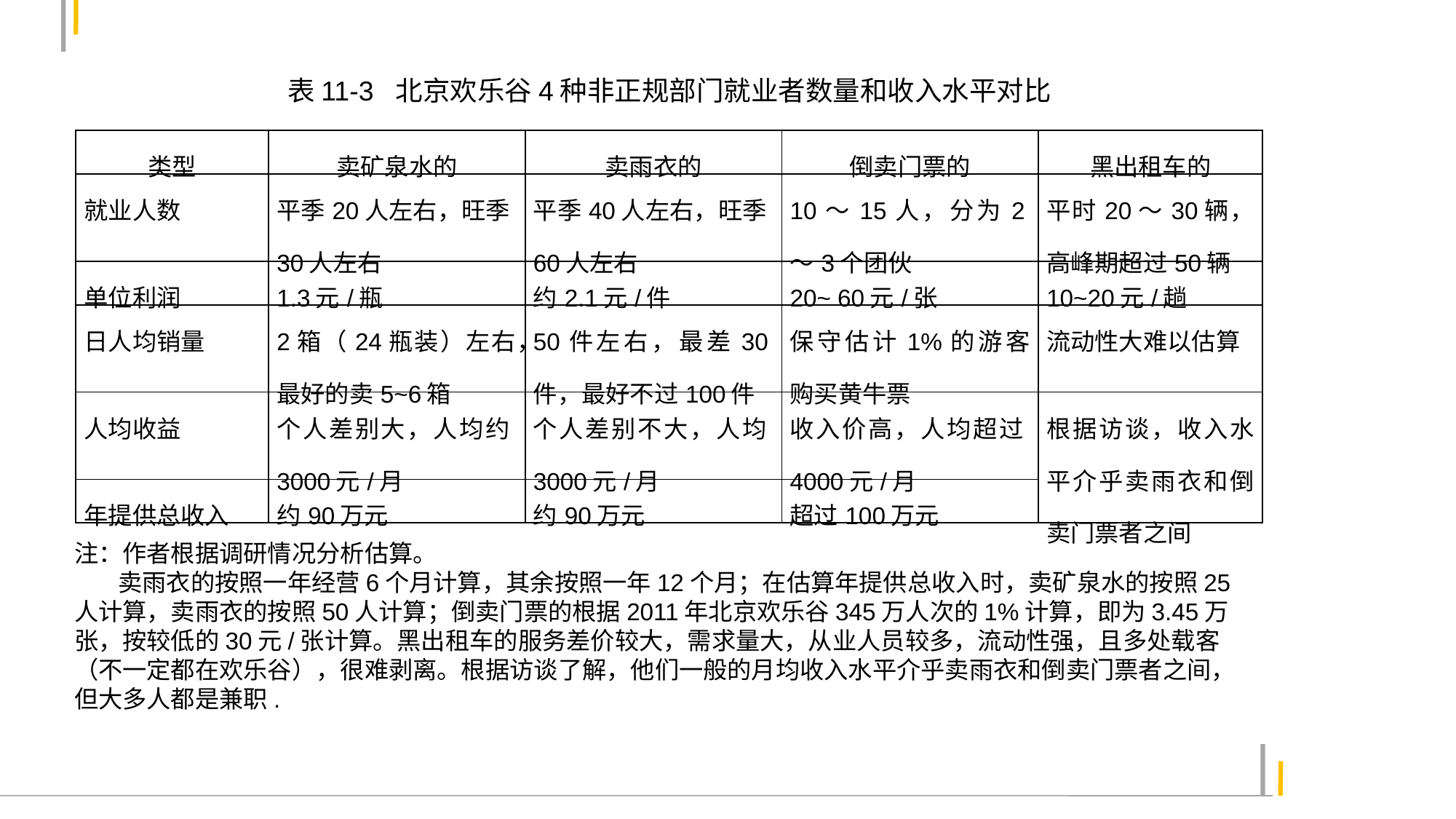

表11-3  北京欢乐谷4种非正规部门就业者数量和收入水平对比
| 类型 | 卖矿泉水的 | 卖雨衣的 | 倒卖门票的 | 黑出租车的 |
| --- | --- | --- | --- | --- |
| 就业人数 | 平季20人左右，旺季30人左右 | 平季40人左右，旺季60人左右 | 10～15人，分为2～3个团伙 | 平时20～30辆，高峰期超过50辆 |
| 单位利润 | 1.3元/瓶 | 约2.1元/件 | 20~ 60元/张 | 10~20元/趟 |
| 日人均销量 | 2箱（24瓶装）左右，最好的卖5~6箱 | 50件左右，最差30件，最好不过100件 | 保守估计1%的游客购买黄牛票 | 流动性大难以估算 |
| 人均收益 | 个人差别大，人均约3000元/月 | 个人差别不大，人均3000元/月 | 收入价高，人均超过4000元/月 | 根据访谈，收入水平介乎卖雨衣和倒卖门票者之间 |
| 年提供总收入 | 约90万元 | 约90万元 | 超过100万元 |  |
注：作者根据调研情况分析估算。
       卖雨衣的按照一年经营6个月计算，其余按照一年12个月；在估算年提供总收入时，卖矿泉水的按照25人计算，卖雨衣的按照50人计算；倒卖门票的根据2011年北京欢乐谷345万人次的1%计算，即为3.45万张，按较低的30元/张计算。黑出租车的服务差价较大，需求量大，从业人员较多，流动性强，且多处载客（不一定都在欢乐谷），很难剥离。根据访谈了解，他们一般的月均收入水平介乎卖雨衣和倒卖门票者之间，但大多人都是兼职.